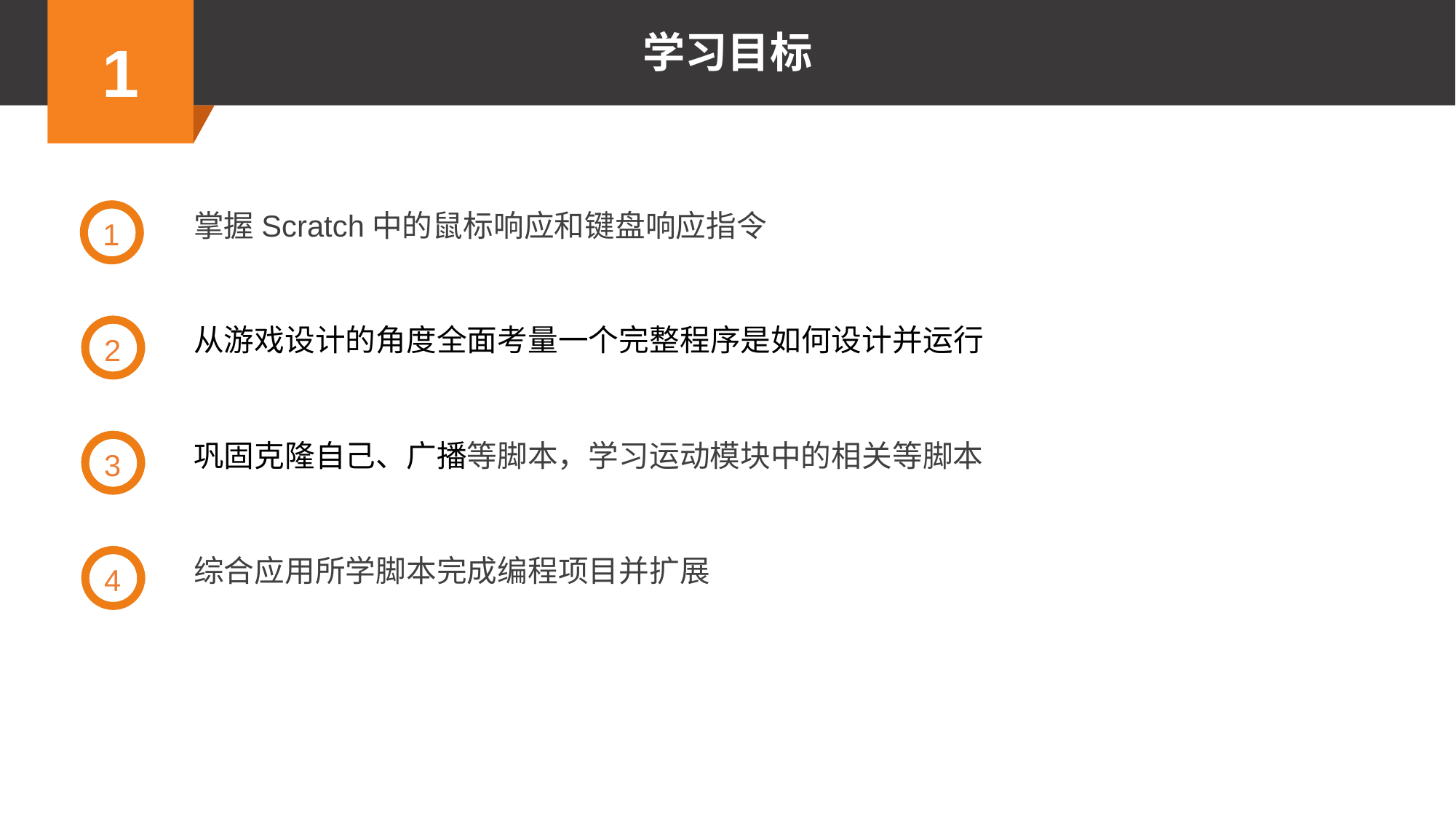

1
掌握Scratch中的鼠标响应和键盘响应指令

2
从游戏设计的角度全面考量一个完整程序是如何设计并运行

3
巩固克隆自己、广播等脚本，学习运动模块中的相关等脚本

4
综合应用所学脚本完成编程项目并扩展